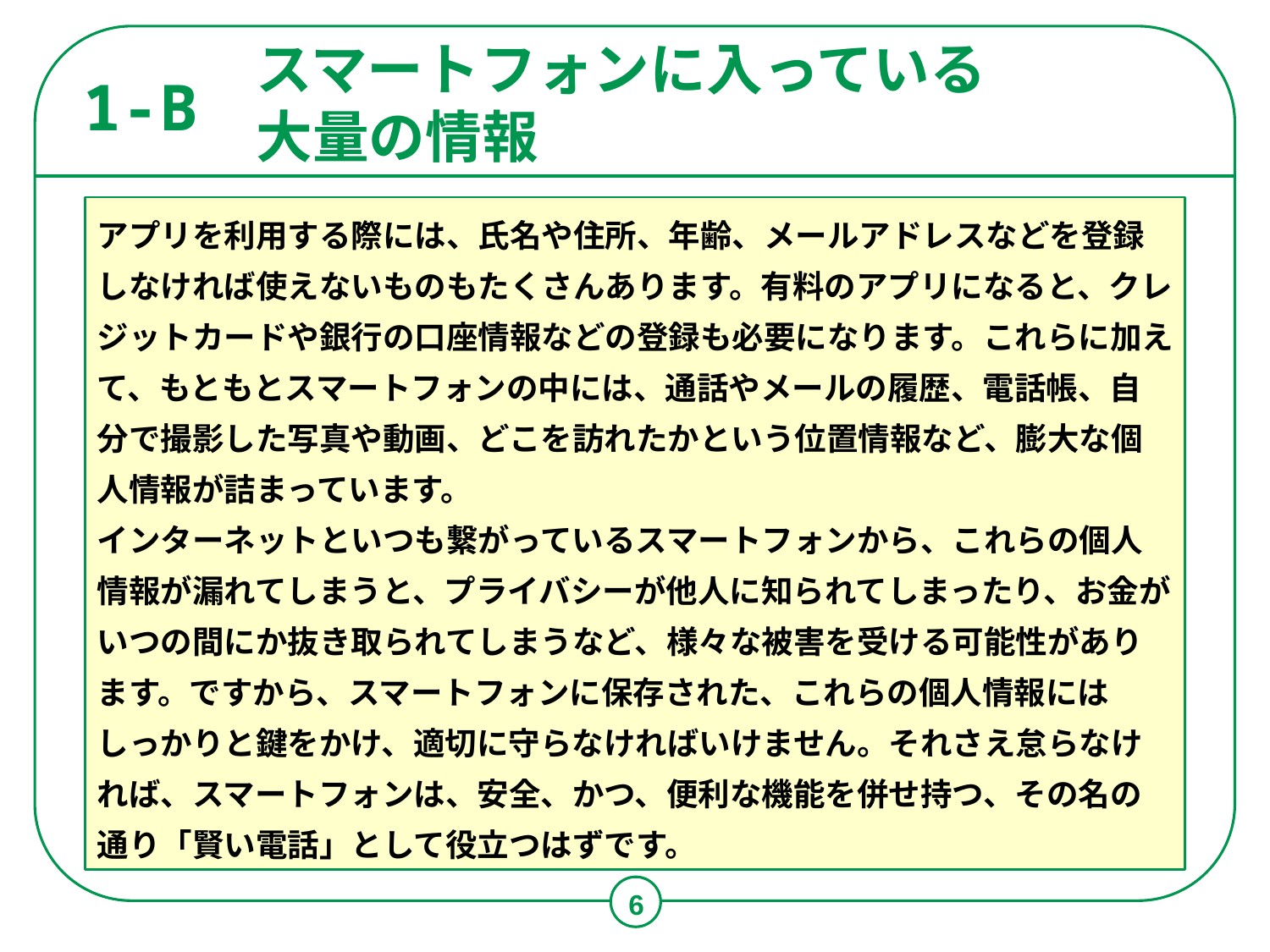

# スマートフォンに入っている 大量の情報
1-B
アプリを利用する際には、氏名や住所、年齢、メールアドレスなどを登録しなければ使えないものもたくさんあります。有料のアプリになると、クレジットカードや銀行の口座情報などの登録も必要になります。これらに加えて、もともとスマートフォンの中には、通話やメールの履歴、電話帳、自分で撮影した写真や動画、どこを訪れたかという位置情報など、膨大な個人情報が詰まっています。
インターネットといつも繋がっているスマートフォンから、これらの個人情報が漏れてしまうと、プライバシーが他人に知られてしまったり、お金がいつの間にか抜き取られてしまうなど、様々な被害を受ける可能性があります。ですから、スマートフォンに保存された、これらの個人情報にはしっかりと鍵をかけ、適切に守らなければいけません。それさえ怠らなければ、スマートフォンは、安全、かつ、便利な機能を併せ持つ、その名の通り「賢い電話」として役立つはずです。